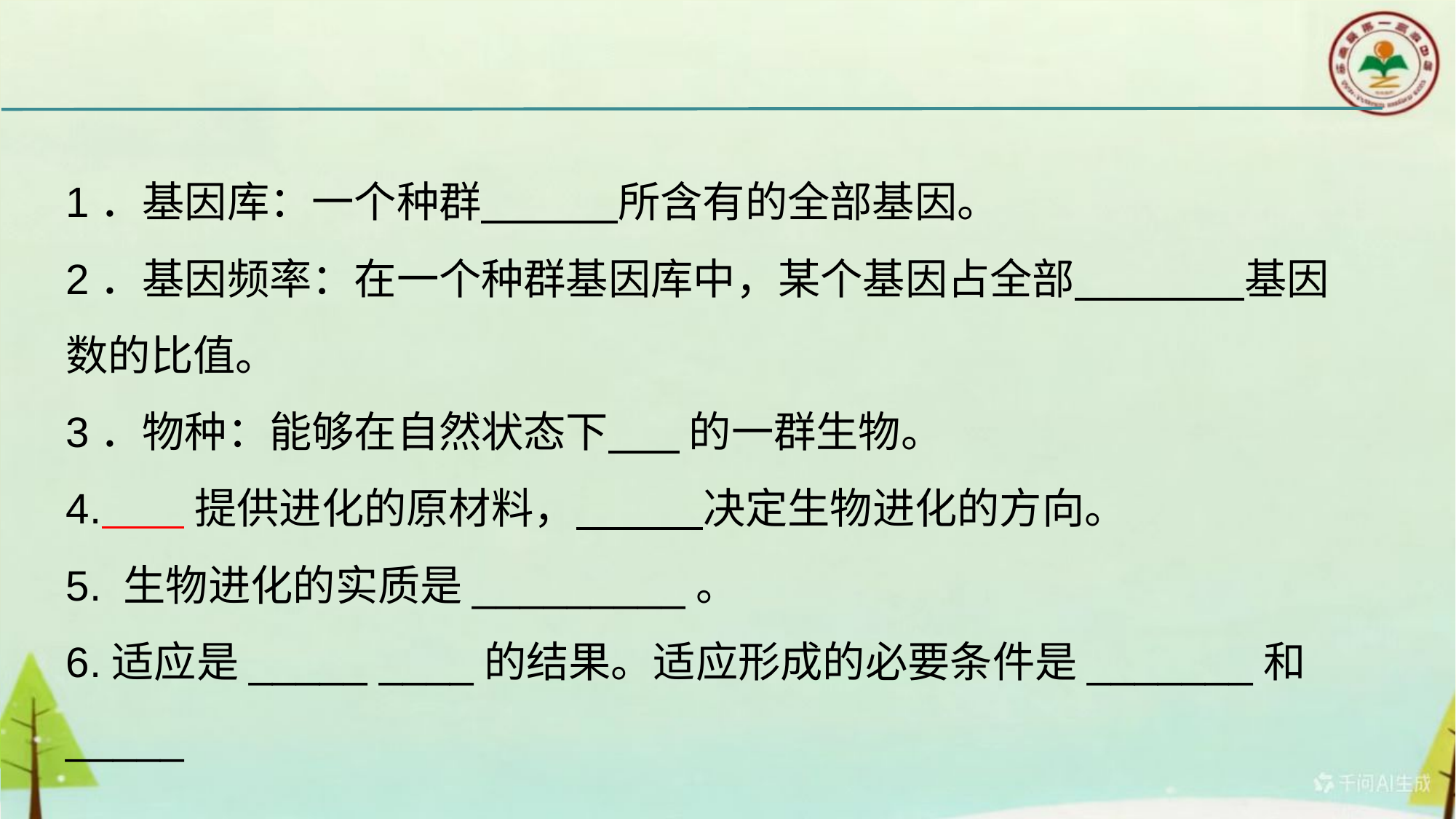

#
1．基因库：一个种群 　　　所含有的全部基因。
2．基因频率：在一个种群基因库中，某个基因占全部　　　　基因数的比值。
3．物种：能够在自然状态下　    的一群生物。
4.       提供进化的原材料，　　　决定生物进化的方向。
5. 生物进化的实质是_________。
6.适应是_____ ____的结果。适应形成的必要条件是_______和_____